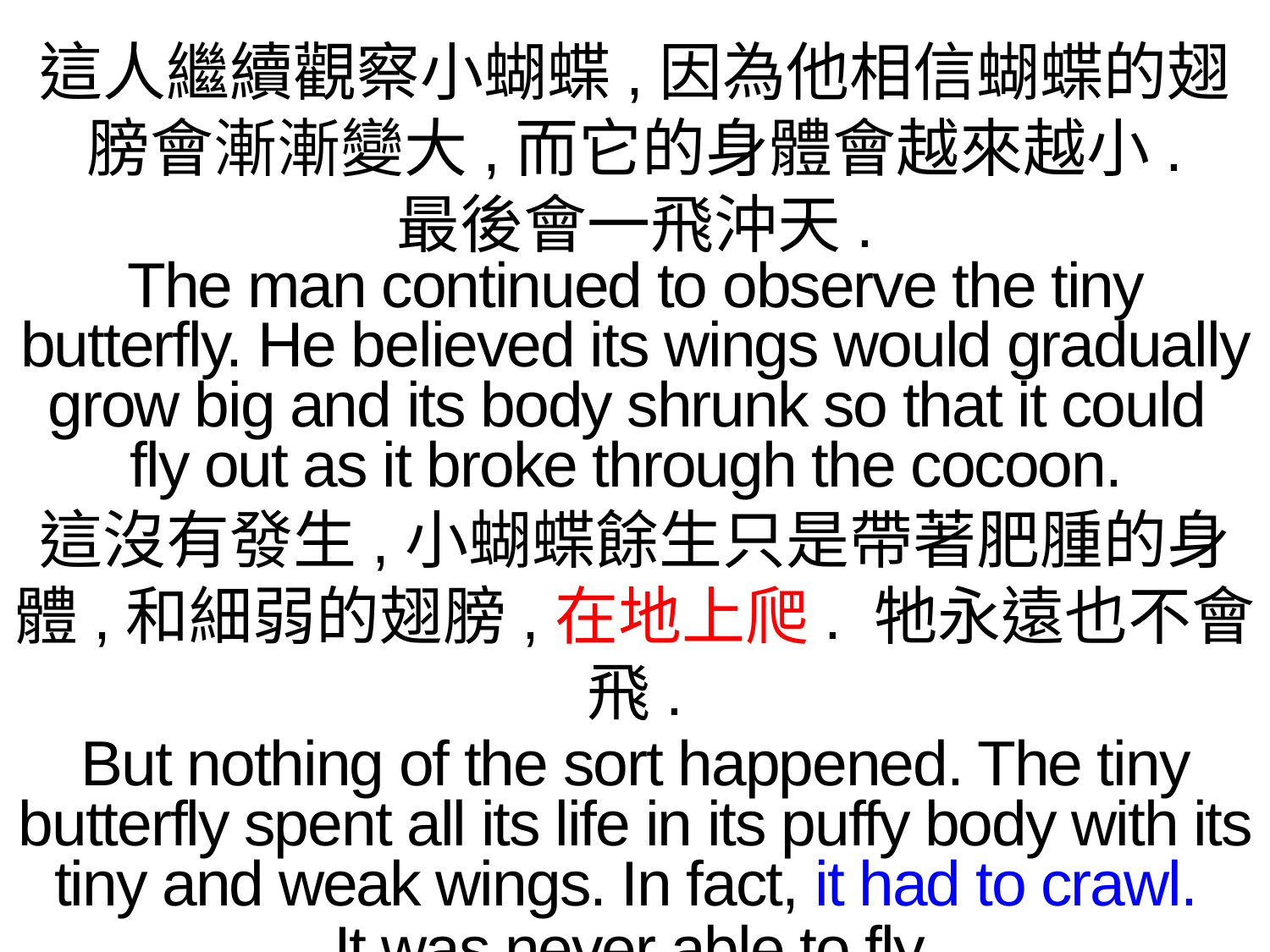

這人繼續觀察小蝴蝶,因為他相信蝴蝶的翅膀會漸漸變大,而它的身體會越來越小.
最後會一飛沖天.
The man continued to observe the tiny butterfly. He believed its wings would gradually grow big and its body shrunk so that it could
fly out as it broke through the cocoon.
這沒有發生,小蝴蝶餘生只是帶著肥腫的身體,和細弱的翅膀,在地上爬. 牠永遠也不會飛.
But nothing of the sort happened. The tiny butterfly spent all its life in its puffy body with its tiny and weak wings. In fact, it had to crawl.
It was never able to fly.